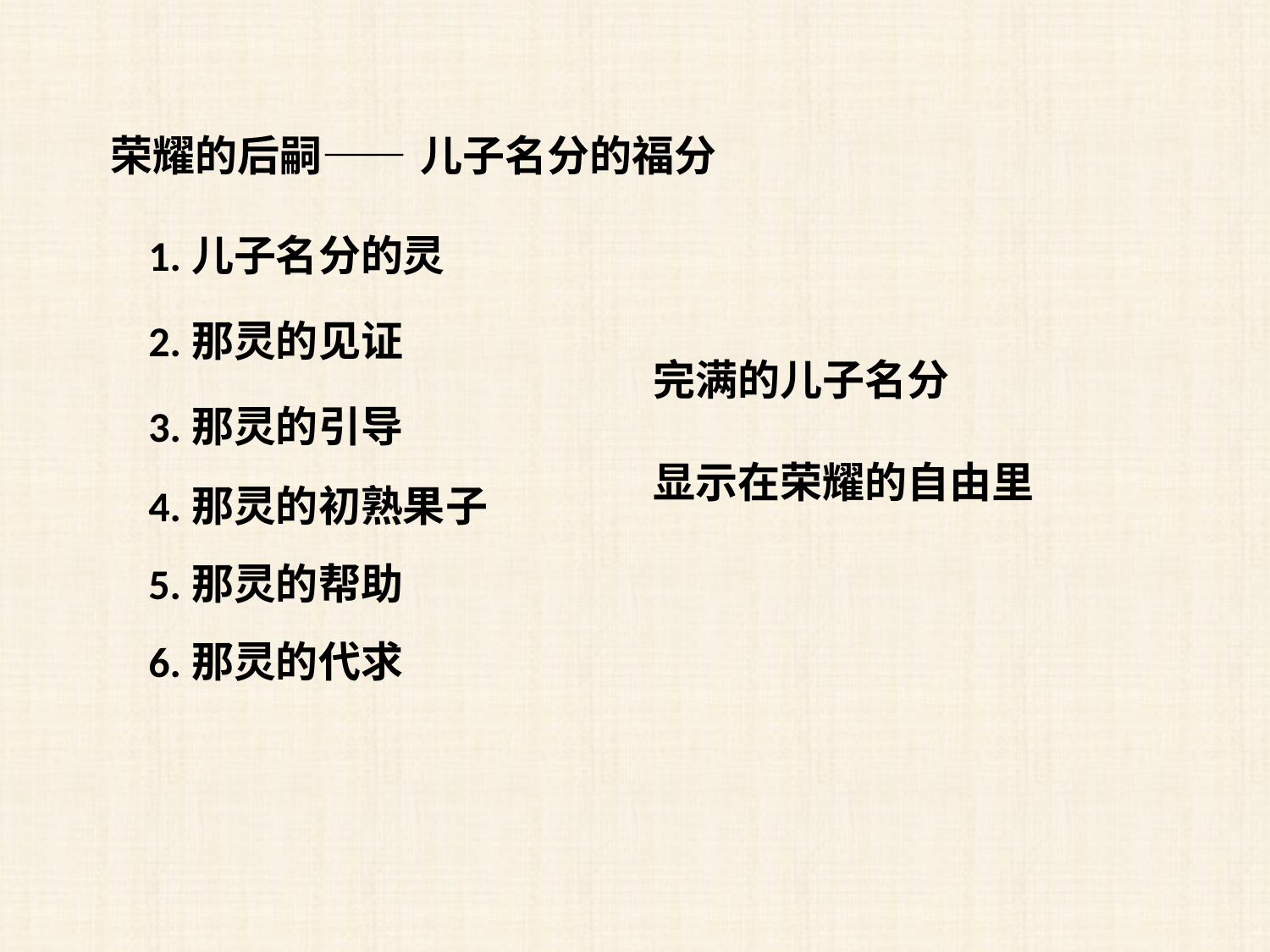

荣耀的后嗣——
儿子名分的福分
1.儿子名分的灵
2.那灵的见证
完满的儿子名分
3.那灵的引导
显示在荣耀的自由里
4.那灵的初熟果子
5.那灵的帮助
6.那灵的代求